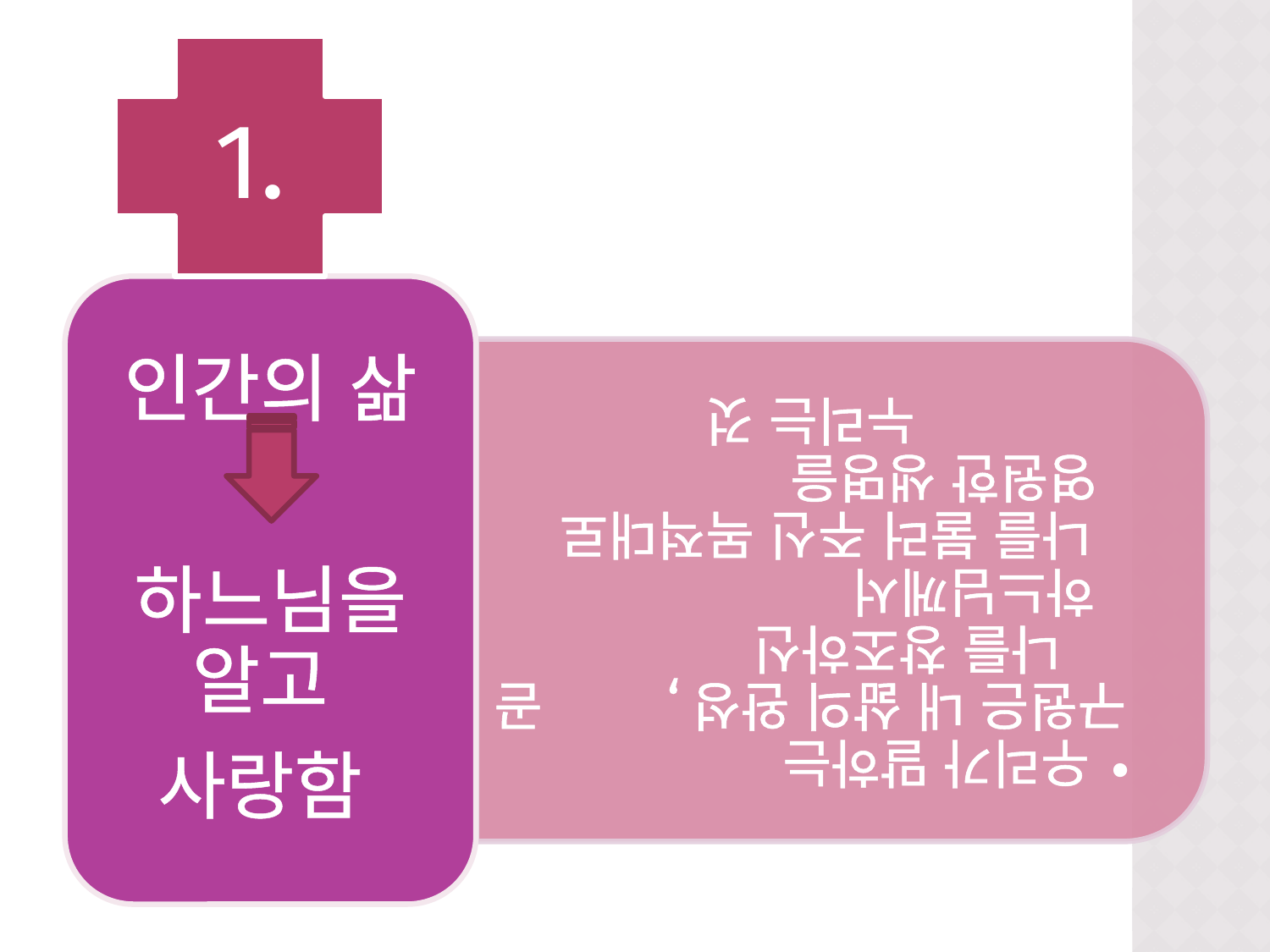

1.

우리가 말하는                  구원은 내 삶의 완성,        곧 나를 창조하신              하느님께서                       나를 불러 주신 목적대로   영원한 생명을                   누리는 것
인간의 삶

하느님을 알고
사랑함